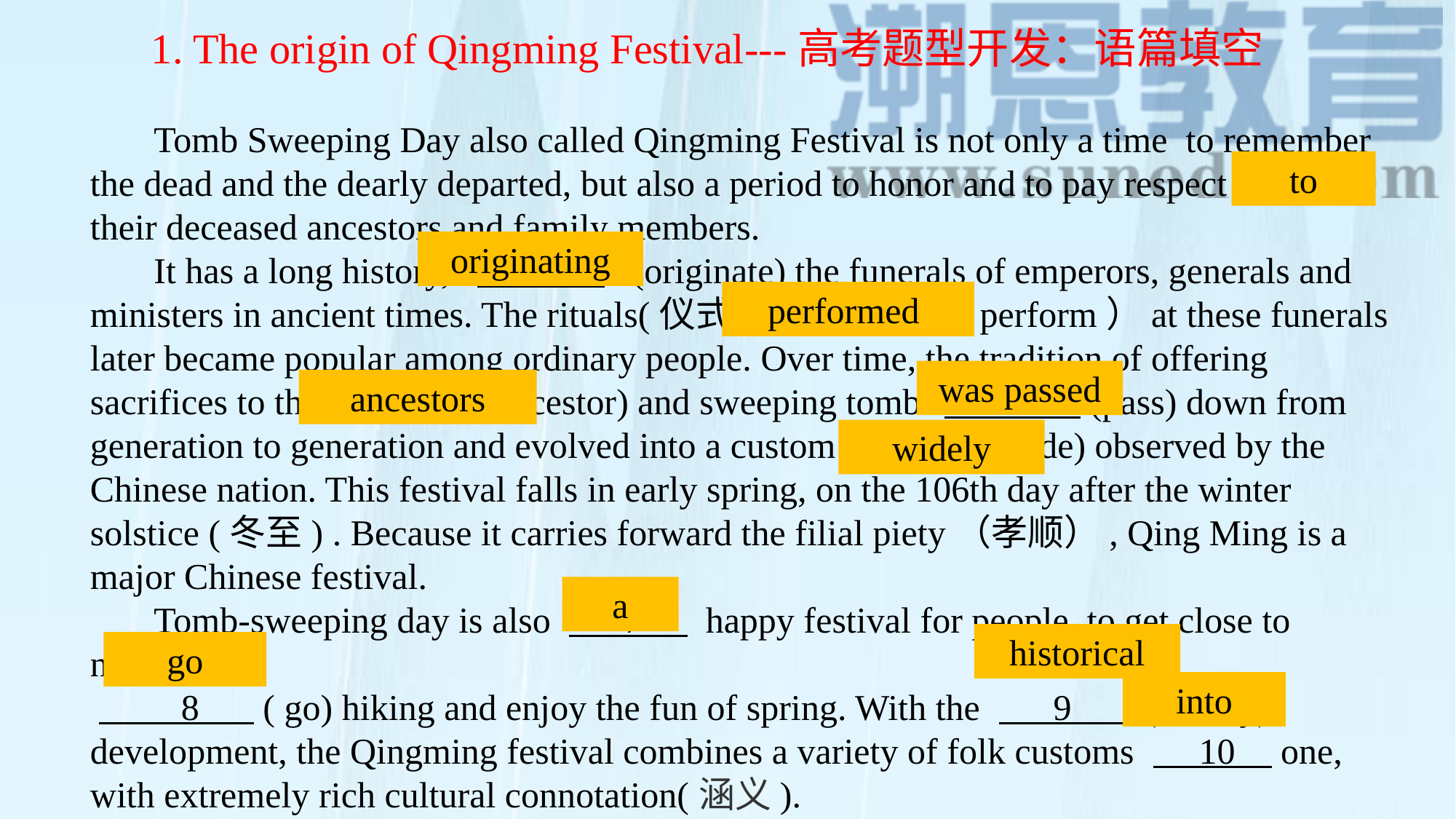

1. The origin of Qingming Festival---高考题型开发：语篇填空
       Tomb Sweeping Day also called Qingming Festival is not only a time  to remember the dead and the dearly departed, but also a period to honor and to pay respect        1___ their deceased ancestors and family members.
       It has a long history,         2         (originate) the funerals of emperors, generals and ministers in ancient times. The rituals(仪式)        3         （perform）at these funerals later became popular among ordinary people. Over time, the tradition of offering sacrifices to the        4        (ancestor) and sweeping tombs        5       (pass) down from generation to generation and evolved into a custom        6       (wide) observed by the Chinese nation. This festival falls in early spring, on the 106th day after the winter solstice (冬至) . Because it carries forward the filial piety（孝顺）, Qing Ming is a major Chinese festival.
       Tomb-sweeping day is also        7       happy festival for people  to get close to nature,
          8       ( go) hiking and enjoy the fun of spring. With the        9        (history) development, the Qingming festival combines a variety of folk customs       10     one, with extremely rich cultural connotation(涵义).
to
originating
performed
was passed
ancestors
widely
a
historical
go
into